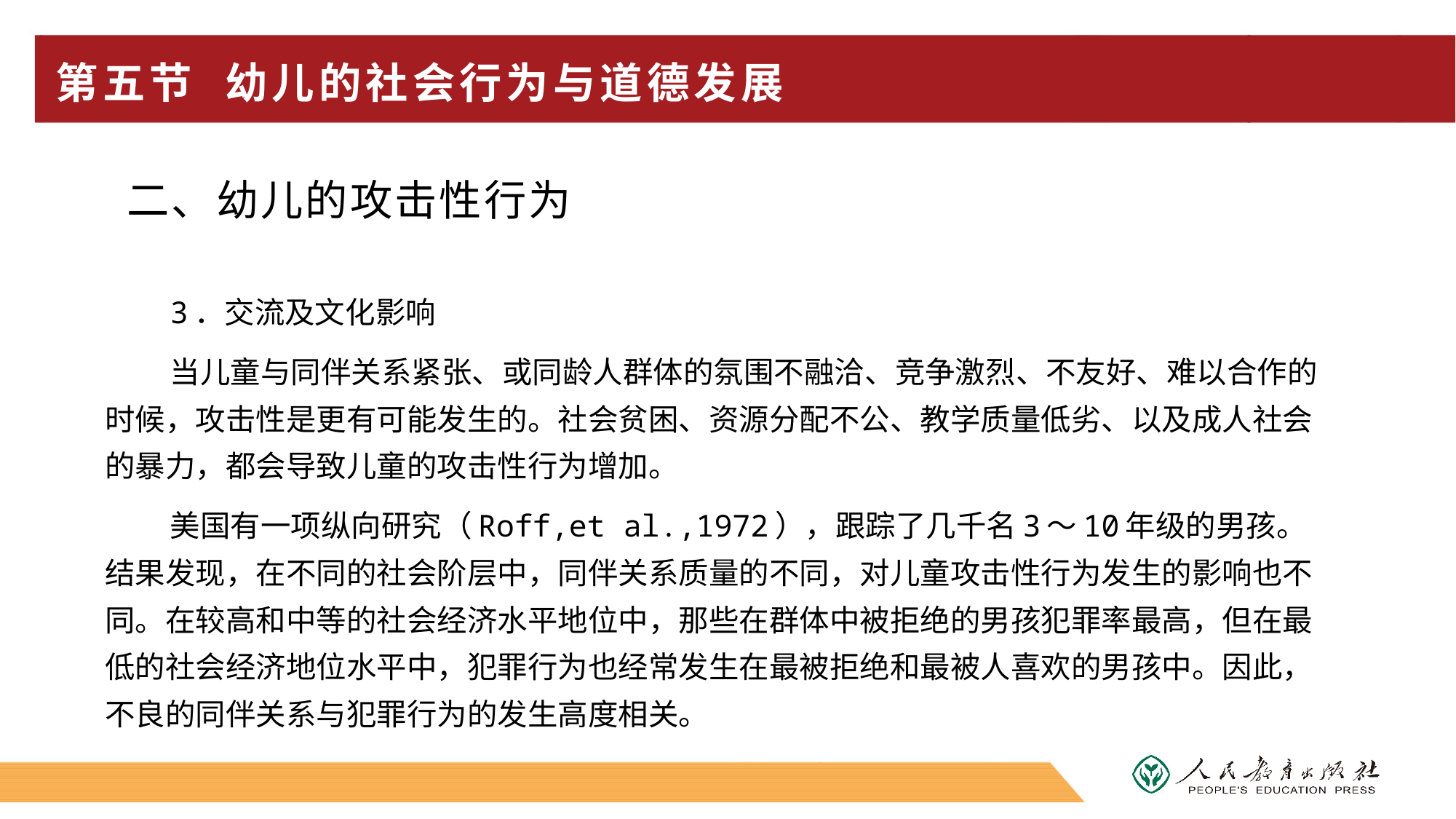

# 第五节  幼儿的社会行为与道德发展
 二、幼儿的攻击性行为
3．交流及文化影响
当儿童与同伴关系紧张、或同龄人群体的氛围不融洽、竞争激烈、不友好、难以合作的时候，攻击性是更有可能发生的。社会贫困、资源分配不公、教学质量低劣、以及成人社会的暴力，都会导致儿童的攻击性行为增加。
美国有一项纵向研究（Roff,et al.,1972），跟踪了几千名3～10年级的男孩。结果发现，在不同的社会阶层中，同伴关系质量的不同，对儿童攻击性行为发生的影响也不同。在较高和中等的社会经济水平地位中，那些在群体中被拒绝的男孩犯罪率最高，但在最低的社会经济地位水平中，犯罪行为也经常发生在最被拒绝和最被人喜欢的男孩中。因此，不良的同伴关系与犯罪行为的发生高度相关。